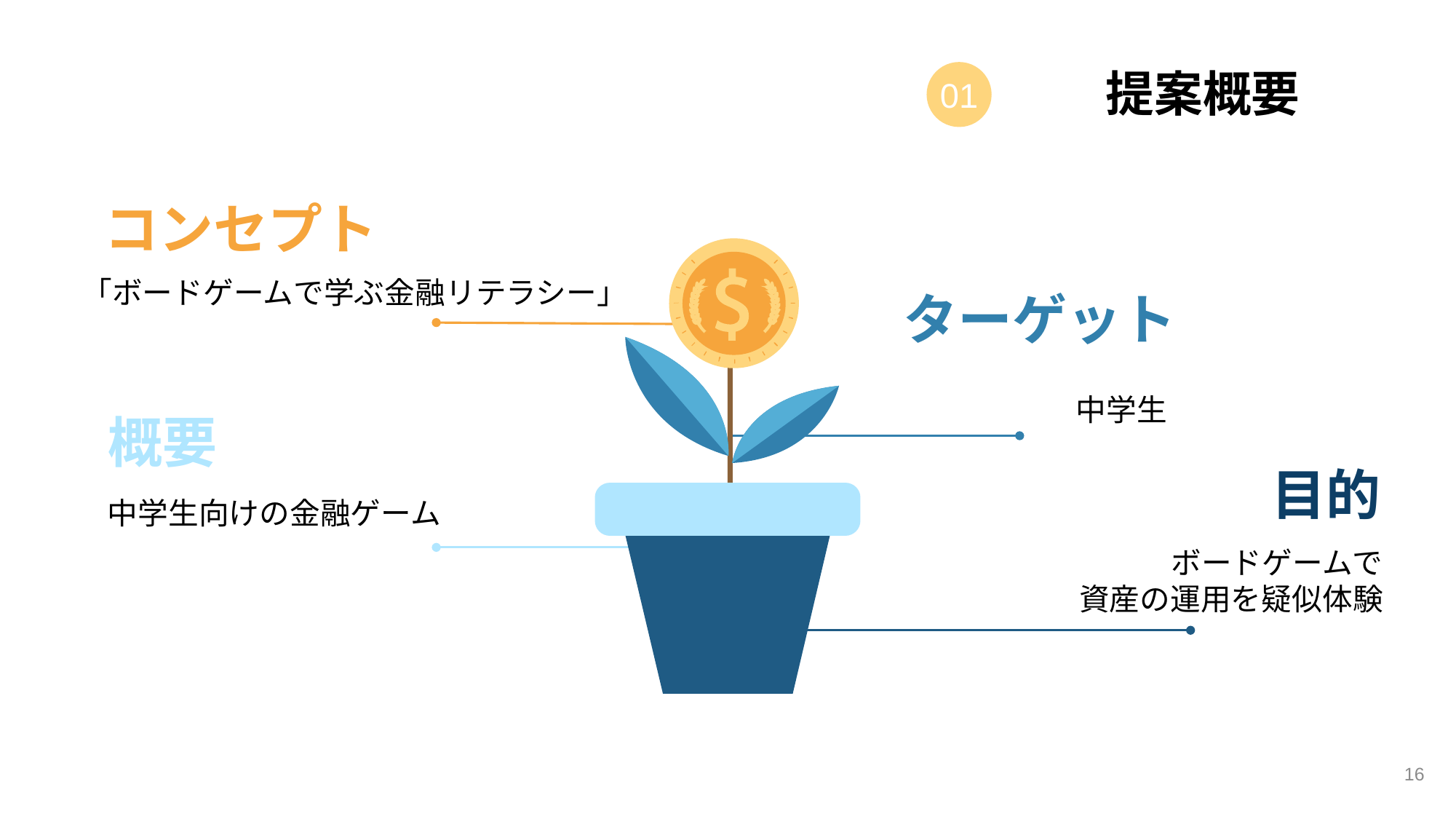

# 提案概要
01
コンセプト

「ボードゲームで学ぶ金融リテラシー」

ターゲット

中学生

概要
目的
中学生向けの金融ゲーム

ボードゲームで
資産の運用を疑似体験
16